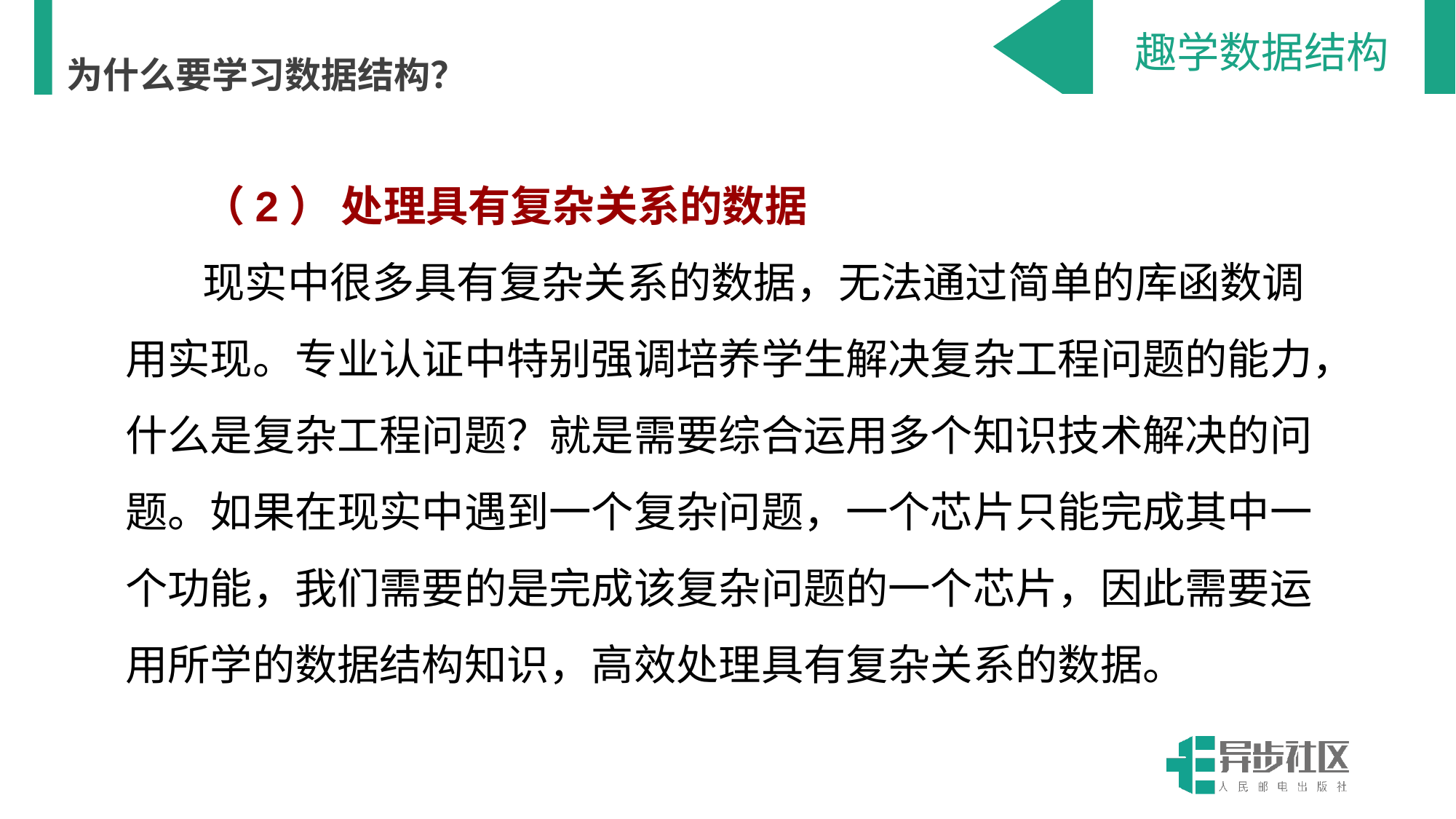

趣学数据结构

为什么要学习数据结构？
（2） 处理具有复杂关系的数据
现实中很多具有复杂关系的数据，无法通过简单的库函数调用实现。专业认证中特别强调培养学生解决复杂工程问题的能力，什么是复杂工程问题？就是需要综合运用多个知识技术解决的问题。如果在现实中遇到一个复杂问题，一个芯片只能完成其中一个功能，我们需要的是完成该复杂问题的一个芯片，因此需要运用所学的数据结构知识，高效处理具有复杂关系的数据。